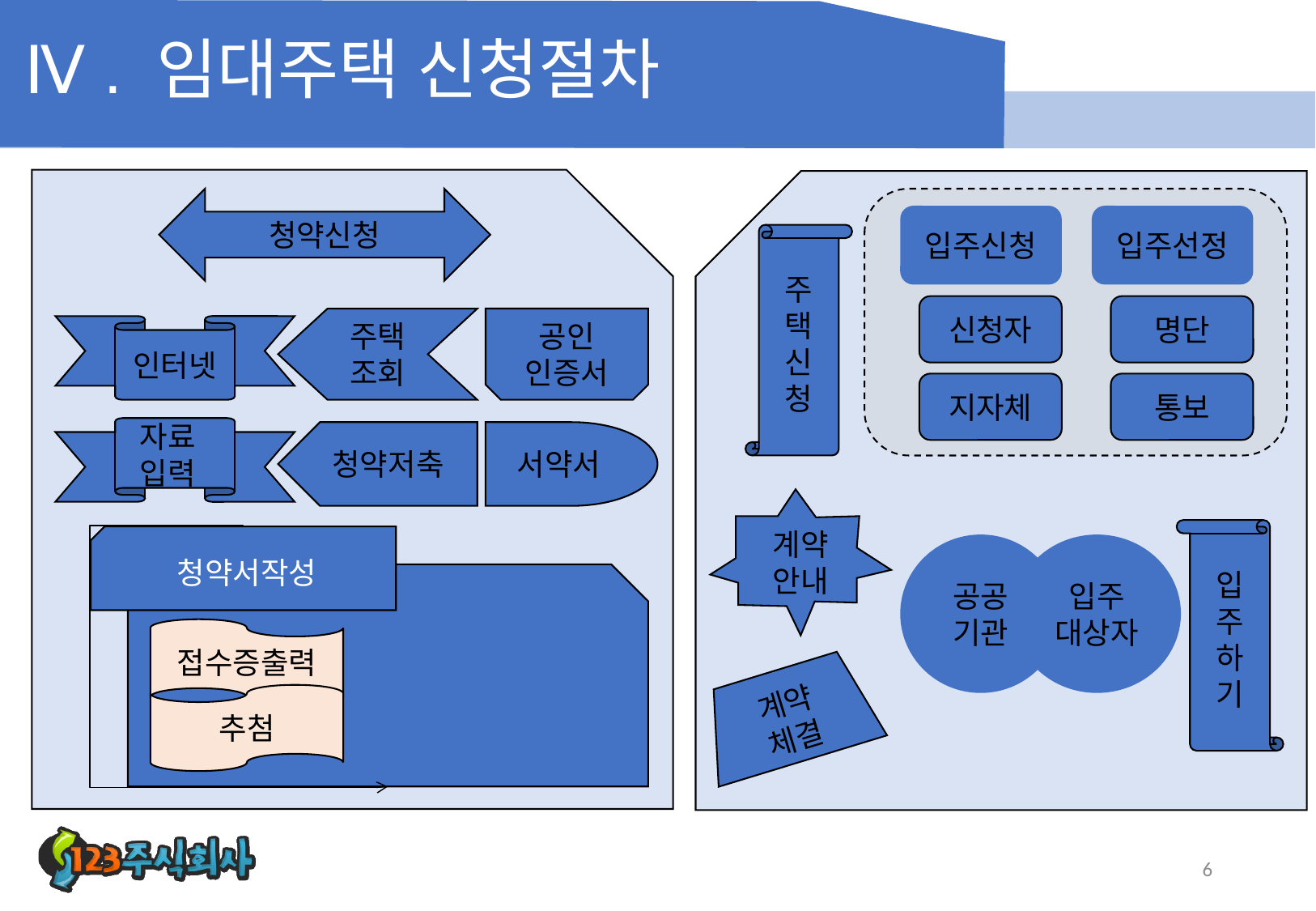

# Ⅳ . 임대주택 신청절차

청약신청

입주신청
입주선정
주
택
신
청
신청자
명단
주택
조회

공인
인증서
인터넷
지자체
통보
자료
입력

청약저축
서약서
계약
안내
입
주
하
기
청약서작성
입주
대상자
공공
기관

접수증출력
계약
체결
추첨
6